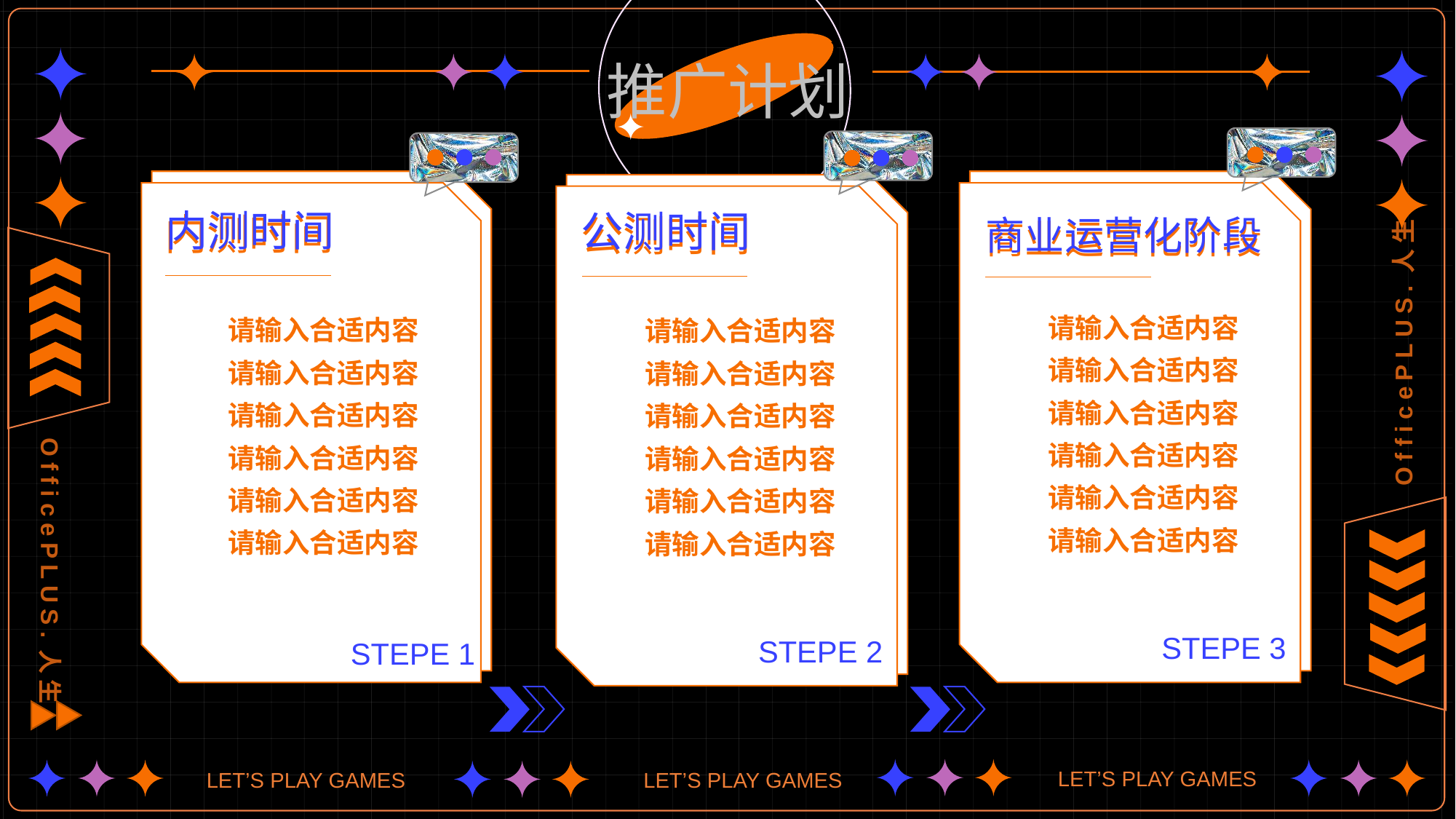

推广计划

内测时间
内测时间
公测时间
公测时间
商业运营化阶段
商业运营化阶段
请输入合适内容请输入合适内容
请输入合适内容请输入合适内容
请输入合适内容请输入合适内容

请输入合适内容请输入合适内容
请输入合适内容请输入合适内容
请输入合适内容请输入合适内容

请输入合适内容请输入合适内容
请输入合适内容请输入合适内容
请输入合适内容请输入合适内容

STEPE 3
STEPE 2
STEPE 1